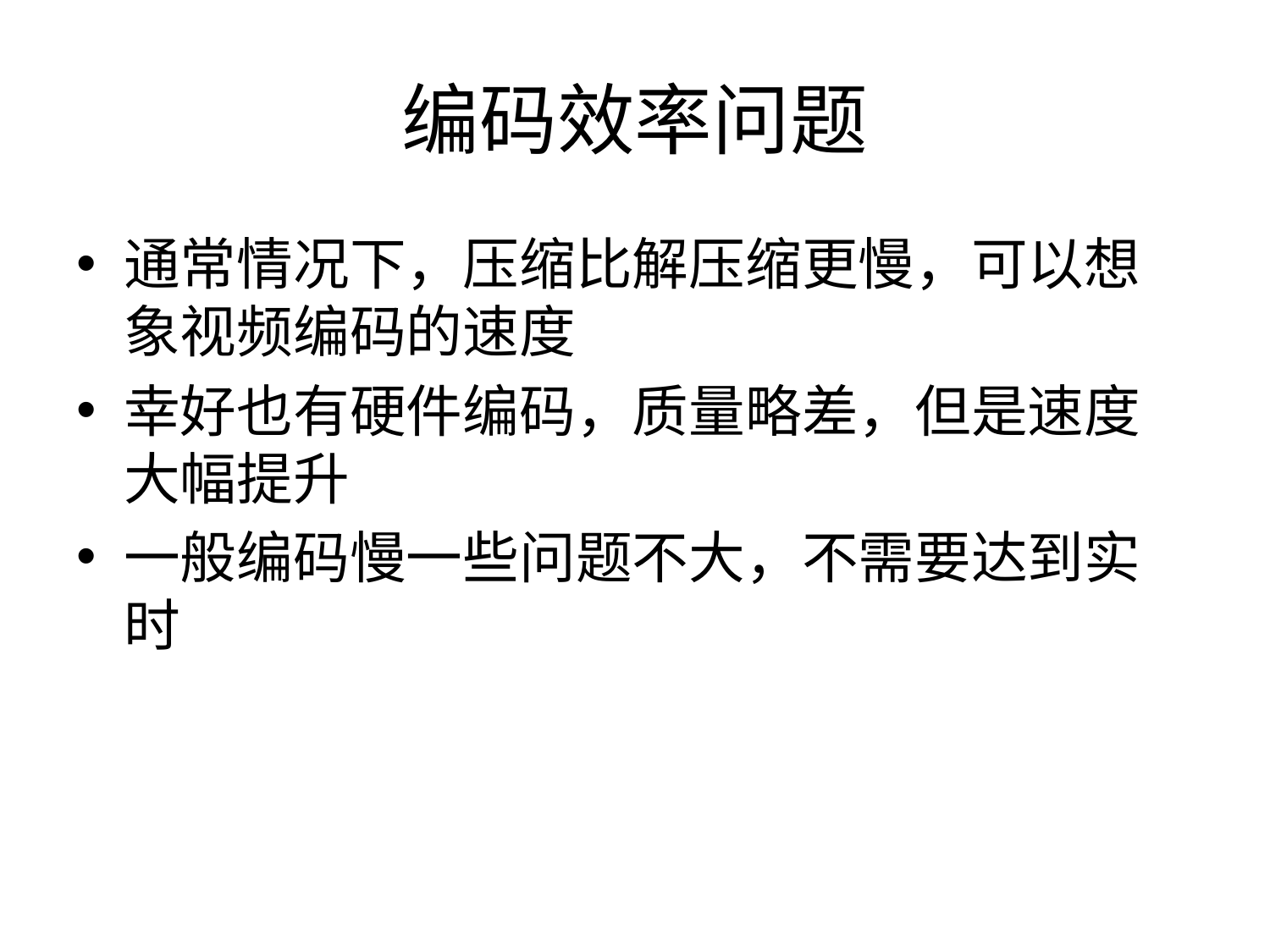

# 编码效率问题
通常情况下，压缩比解压缩更慢，可以想象视频编码的速度
幸好也有硬件编码，质量略差，但是速度大幅提升
一般编码慢一些问题不大，不需要达到实时